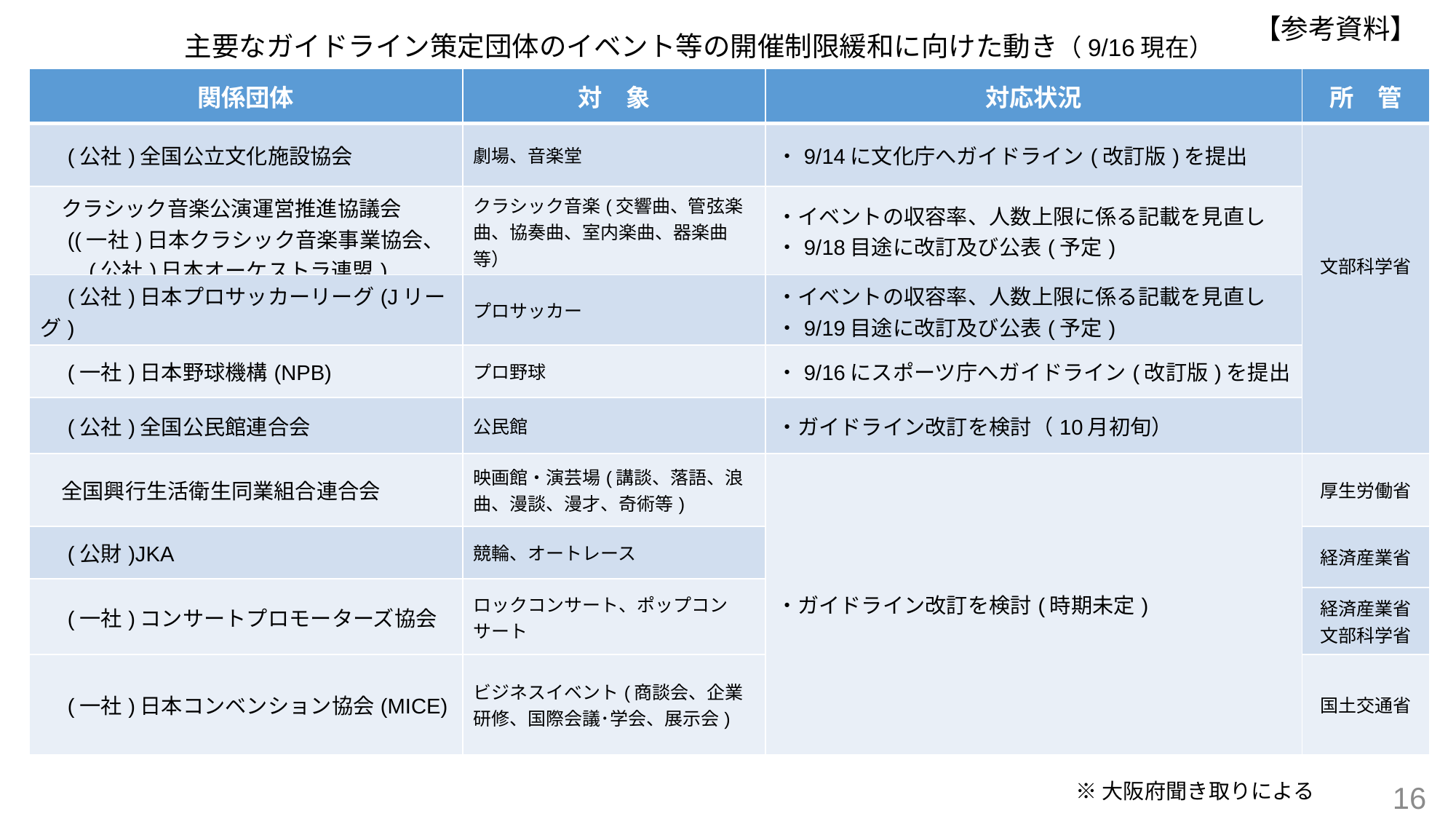

【参考資料】
主要なガイドライン策定団体のイベント等の開催制限緩和に向けた動き（9/16現在）
| 関係団体 | 対　象 | 対応状況 | 所　管 |
| --- | --- | --- | --- |
| (公社)全国公立文化施設協会 | 劇場、音楽堂 | ・9/14に文化庁へガイドライン(改訂版)を提出 | 文部科学省 |
| クラシック音楽公演運営推進協議会 　((一社)日本クラシック音楽事業協会、 　　(公社)日本オーケストラ連盟) | クラシック音楽(交響曲、管弦楽曲、協奏曲、室内楽曲、器楽曲等） | ・イベントの収容率、人数上限に係る記載を見直し ・9/18目途に改訂及び公表(予定) |  |
| (公社)日本プロサッカーリーグ(Jリーグ) | プロサッカー | ・イベントの収容率、人数上限に係る記載を見直し ・9/19目途に改訂及び公表(予定) |  |
| (一社)日本野球機構(NPB) | プロ野球 | ・9/16にスポーツ庁へガイドライン(改訂版)を提出 |  |
| (公社)全国公民館連合会 | 公民館 | ・ガイドライン改訂を検討（10月初旬） |  |
| 全国興行生活衛生同業組合連合会 | 映画館・演芸場(講談、落語、浪曲、漫談、漫才、奇術等) | ・ガイドライン改訂を検討(時期未定) | 厚生労働省 |
| (公財)JKA | 競輪、オートレース |  | 経済産業省 |
| (一社)コンサートプロモーターズ協会 | ロックコンサート、ポップコンサート |  |  |
|  |  |  | 経済産業省 文部科学省 |
| (一社)日本コンベンション協会(MICE) | ビジネスイベント(商談会、企業研修、国際会議･学会、展示会) |  | 国土交通省 |
※大阪府聞き取りによる
16